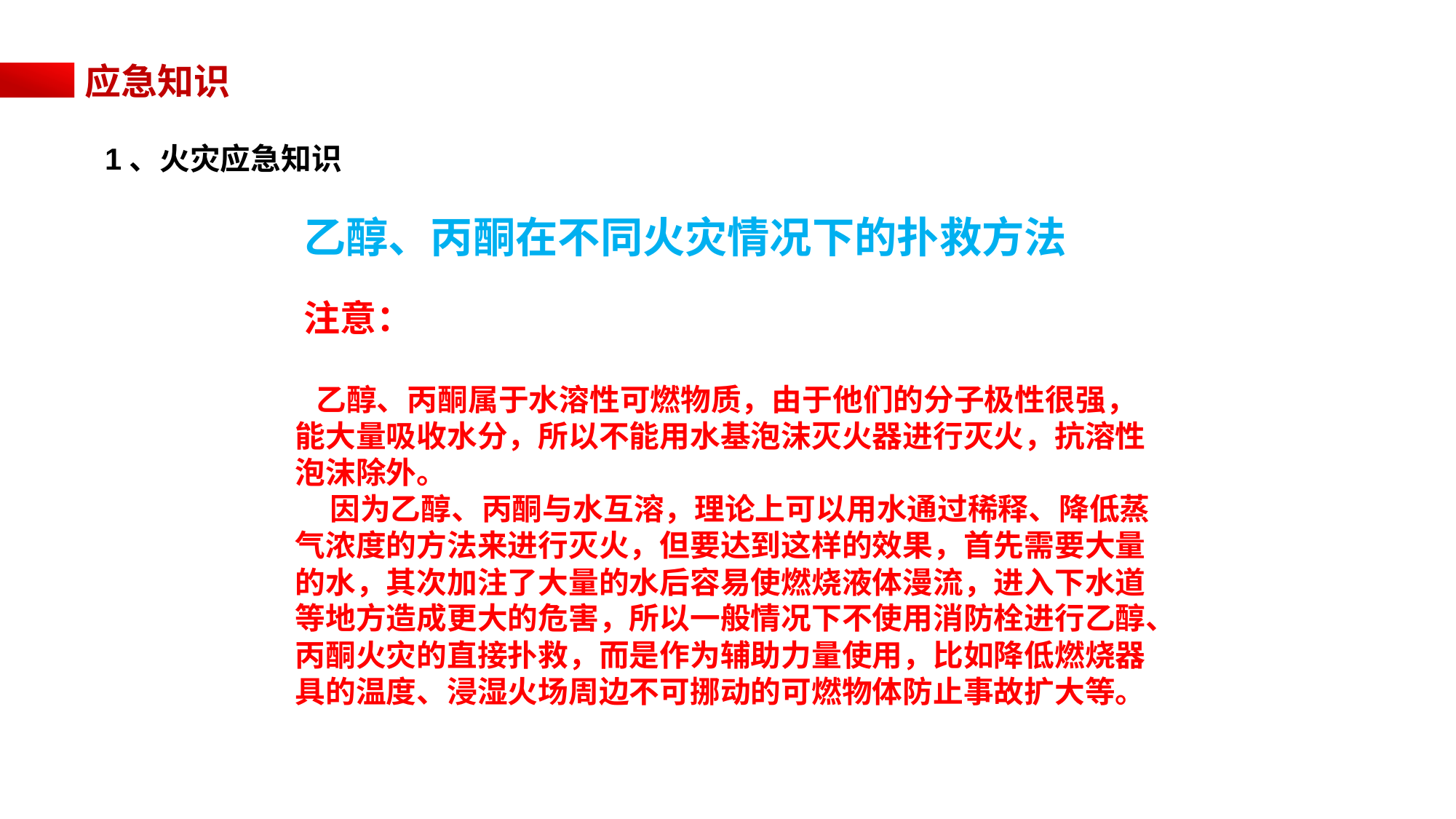

应急知识
1、火灾应急知识
乙醇、丙酮在不同火灾情况下的扑救方法
注意：
  乙醇、丙酮属于水溶性可燃物质，由于他们的分子极性很强，能大量吸收水分，所以不能用水基泡沫灭火器进行灭火，抗溶性泡沫除外。
    因为乙醇、丙酮与水互溶，理论上可以用水通过稀释、降低蒸气浓度的方法来进行灭火，但要达到这样的效果，首先需要大量的水，其次加注了大量的水后容易使燃烧液体漫流，进入下水道等地方造成更大的危害，所以一般情况下不使用消防栓进行乙醇、丙酮火灾的直接扑救，而是作为辅助力量使用，比如降低燃烧器具的温度、浸湿火场周边不可挪动的可燃物体防止事故扩大等。